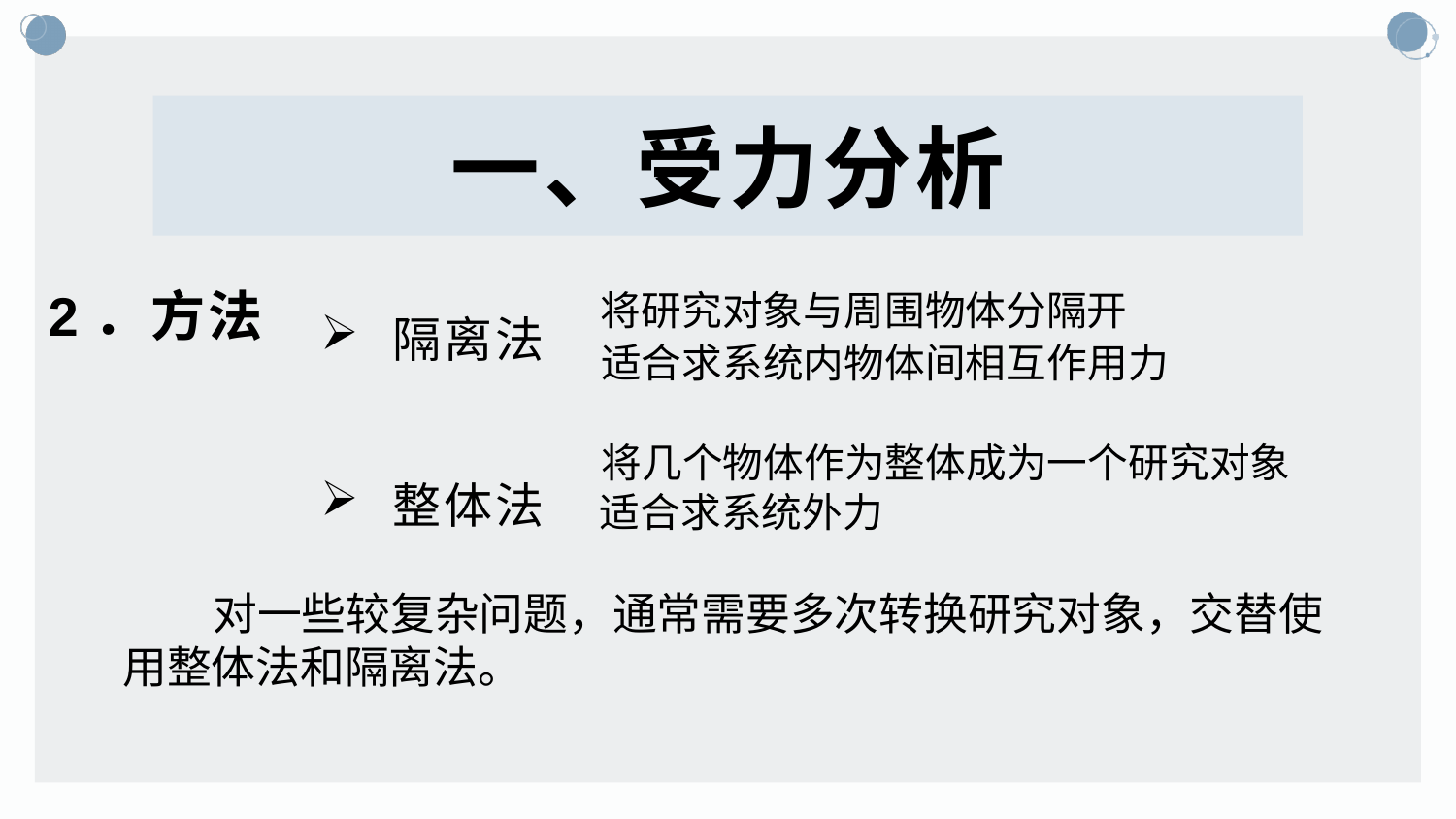

# 一、受力分析
2．方法
隔离法
整体法
将研究对象与周围物体分隔开
适合求系统内物体间相互作用力
将几个物体作为整体成为一个研究对象
适合求系统外力
        对一些较复杂问题，通常需要多次转换研究对象，交替使用整体法和隔离法。